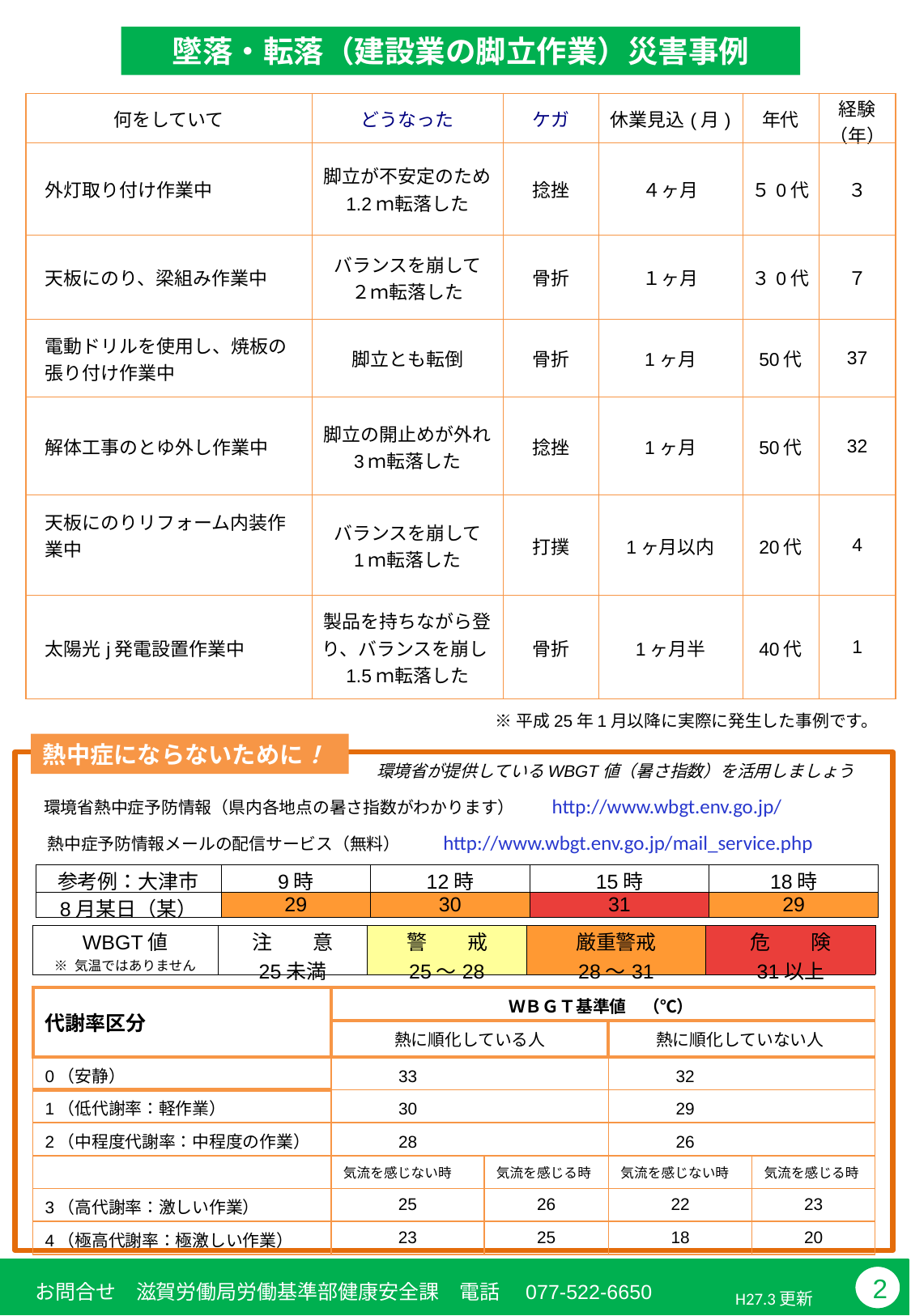

墜落・転落（建設業の脚立作業）災害事例
| 何をしていて | どうなった | ケガ | 休業見込(月) | 年代 | 経験（年） |
| --- | --- | --- | --- | --- | --- |
| 外灯取り付け作業中 | 脚立が不安定のため 1.2ｍ転落した | 捻挫 | ４ヶ月 | ５0代 | ３ |
| 天板にのり、梁組み作業中 | バランスを崩して ２ｍ転落した | 骨折 | １ヶ月 | ３0代 | ７ |
| 電動ドリルを使用し、焼板の 　張り付け作業中 | 脚立とも転倒 | 骨折 | 1ヶ月 | 50代 | 37 |
| 解体工事のとゆ外し作業中 | 脚立の開止めが外れ 3ｍ転落した | 捻挫 | 1ヶ月 | 50代 | 32 |
| 天板にのりリフォーム内装作 　業中 | バランスを崩して 1ｍ転落した | 打撲 | 1ヶ月以内 | 20代 | 4 |
| 太陽光j発電設置作業中 | 製品を持ちながら登 り、バランスを崩し1.5ｍ転落した | 骨折 | 1ヶ月半 | 40代 | 1 |
※平成25年1月以降に実際に発生した事例です。
熱中症にならないために！

環境省が提供しているWBGT値（暑さ指数）を活用しましょう
環境省熱中症予防情報（県内各地点の暑さ指数がわかります）　　http://www.wbgt.env.go.jp/
熱中症予防情報メールの配信サービス（無料）　　 http://www.wbgt.env.go.jp/mail_service.php
| 参考例：大津市 | 9時 | 12時 | 15時 | 18時 |
| --- | --- | --- | --- | --- |
| 8月某日（某） | 29 | 30 | 31 | 29 |
| WBGT値 ※ 気温ではありません | 注　　意 25未満 | 警　　戒 25～28 | 厳重警戒 28～31 | 危　　険 31以上 |
| --- | --- | --- | --- | --- |
| 代謝率区分 | ＷＢＧＴ基準値　（℃） |  |  |  |
| --- | --- | --- | --- | --- |
|  | 熱に順化している人 |  | 熱に順化していない人 |  |
| 0（安静） | 33 |  | 32 |  |
| 1（低代謝率：軽作業） | 30 |  | 29 |  |
| 2（中程度代謝率：中程度の作業） | 28 |  | 26 |  |
|  | 気流を感じない時 | 気流を感じる時 | 気流を感じない時 | 気流を感じる時 |
| 3（高代謝率：激しい作業） | 25 | 26 | 22 | 23 |
| 4（極高代謝率：極激しい作業） | 23 | 25 | 18 | 20 |

2
お問合せ　滋賀労働局労働基準部健康安全課　電話　077-522-6650
H27.3更新